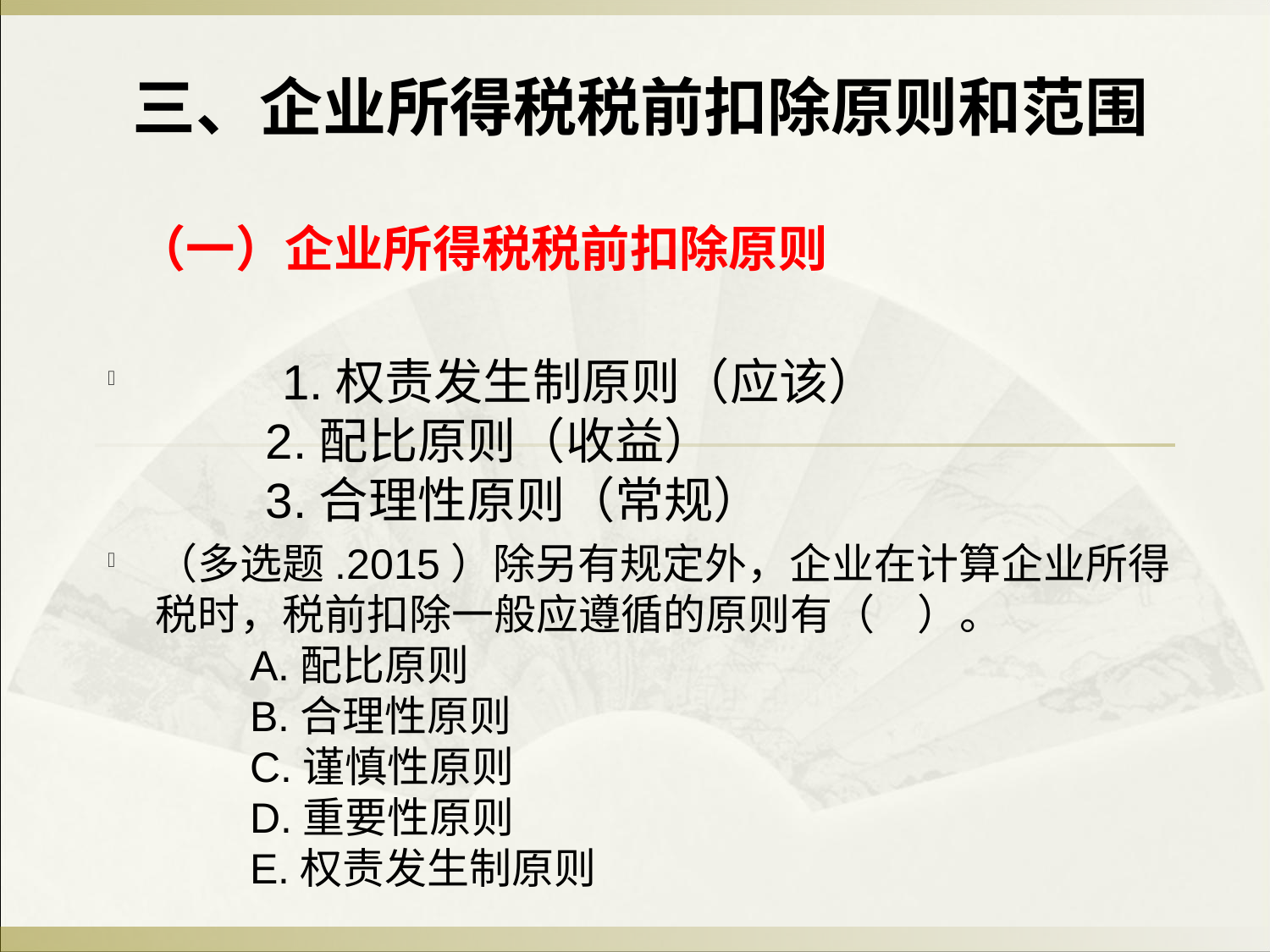

三、企业所得税税前扣除原则和范围
  （一）企业所得税税前扣除原则

     1.权责发生制原则（应该）
　　2.配比原则（收益）
　　3.合理性原则（常规）
（多选题.2015）除另有规定外，企业在计算企业所得税时，税前扣除一般应遵循的原则有（　）。
　　A.配比原则
　　B.合理性原则
　　C.谨慎性原则
　　D.重要性原则
　　E.权责发生制原则